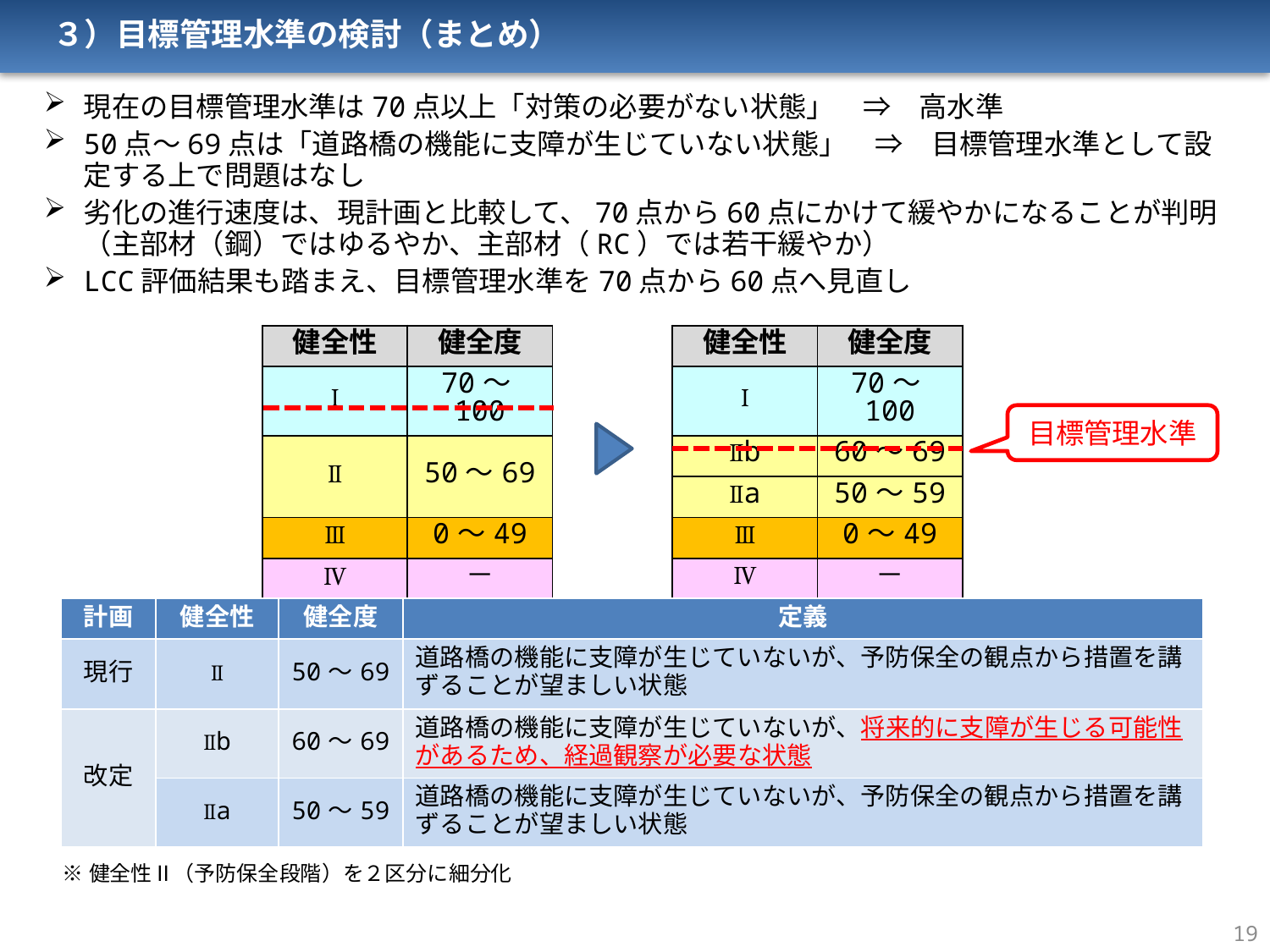

３）目標管理水準の検討（まとめ）
現在の目標管理水準は70点以上「対策の必要がない状態」　⇒　高水準
50点～69点は「道路橋の機能に支障が生じていない状態」　⇒　目標管理水準として設定する上で問題はなし
劣化の進行速度は、現計画と比較して、70点から60点にかけて緩やかになることが判明（主部材（鋼）ではゆるやか、主部材（RC）では若干緩やか）
LCC評価結果も踏まえ、目標管理水準を70点から60点へ見直し
| 健全性 | 健全度 |
| --- | --- |
| Ⅰ | 70～100 |
| Ⅱ | 50～69 |
| Ⅲ | 0～49 |
| Ⅳ | － |
| 健全性 | 健全度 |
| --- | --- |
| Ⅰ | 70～100 |
| Ⅱb | 60～69 |
| Ⅱa | 50～59 |
| Ⅲ | 0～49 |
| Ⅳ | － |
目標管理水準

| 計画 | 健全性 | 健全度 | 定義 |
| --- | --- | --- | --- |
| 現行 | Ⅱ | 50～69 | 道路橋の機能に支障が生じていないが、予防保全の観点から措置を講ずることが望ましい状態 |
| 改定 | Ⅱb | 60～69 | 道路橋の機能に支障が生じていないが、将来的に支障が生じる可能性があるため、経過観察が必要な状態 |
|  | Ⅱa | 50～59 | 道路橋の機能に支障が生じていないが、予防保全の観点から措置を講ずることが望ましい状態 |
※健全性Ⅱ（予防保全段階）を２区分に細分化
19